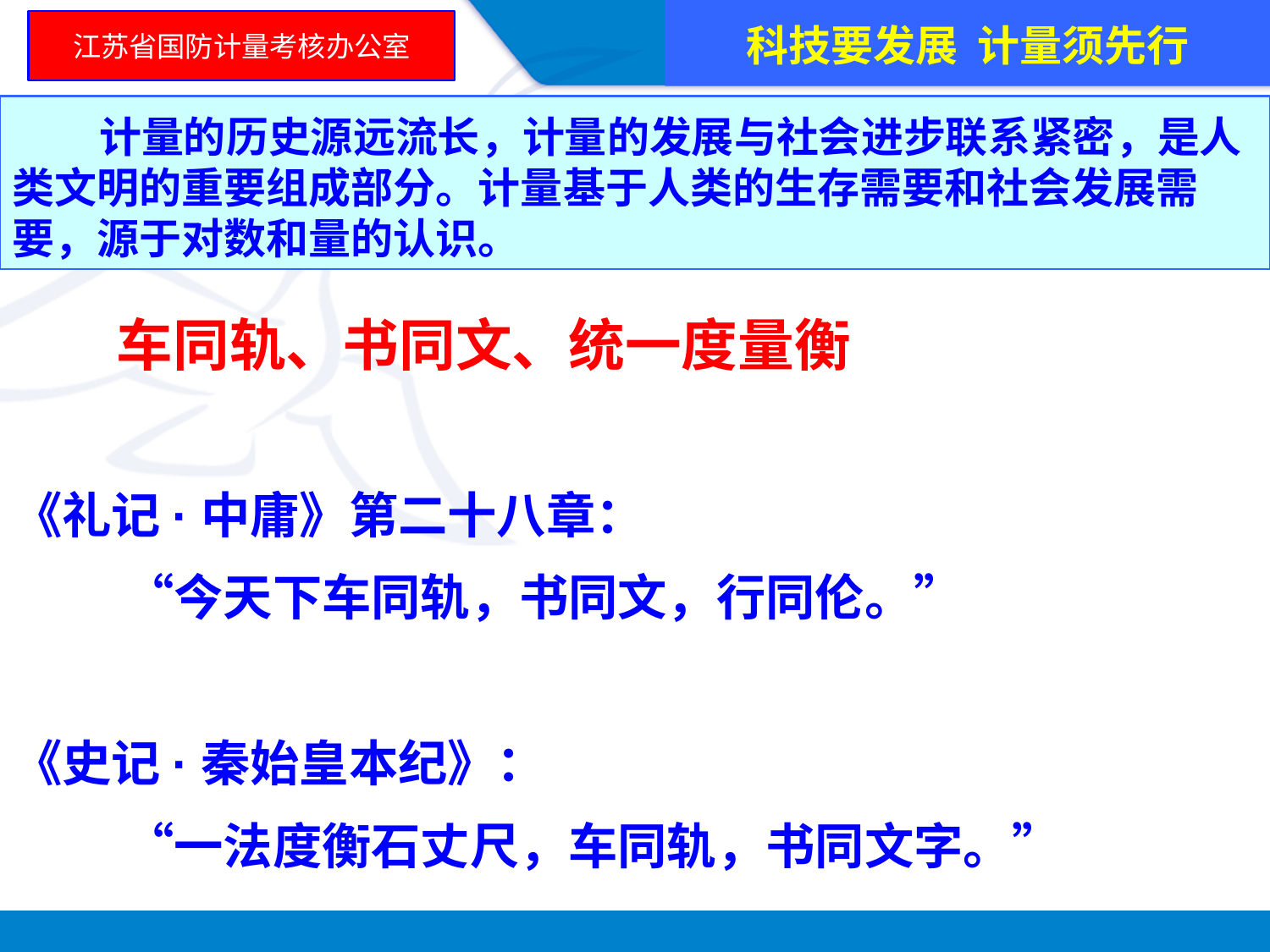

科技要发展  计量须先行
江苏省国防计量考核办公室
计量的历史源远流长，计量的发展与社会进步联系紧密，是人类文明的重要组成部分。计量基于人类的生存需要和社会发展需要，源于对数和量的认识。
# 车同轨、书同文、统一度量衡 《礼记·中庸》第二十八章： “今天下车同轨，书同文，行同伦。” 《史记·秦始皇本纪》： “一法度衡石丈尺，车同轨，书同文字。”